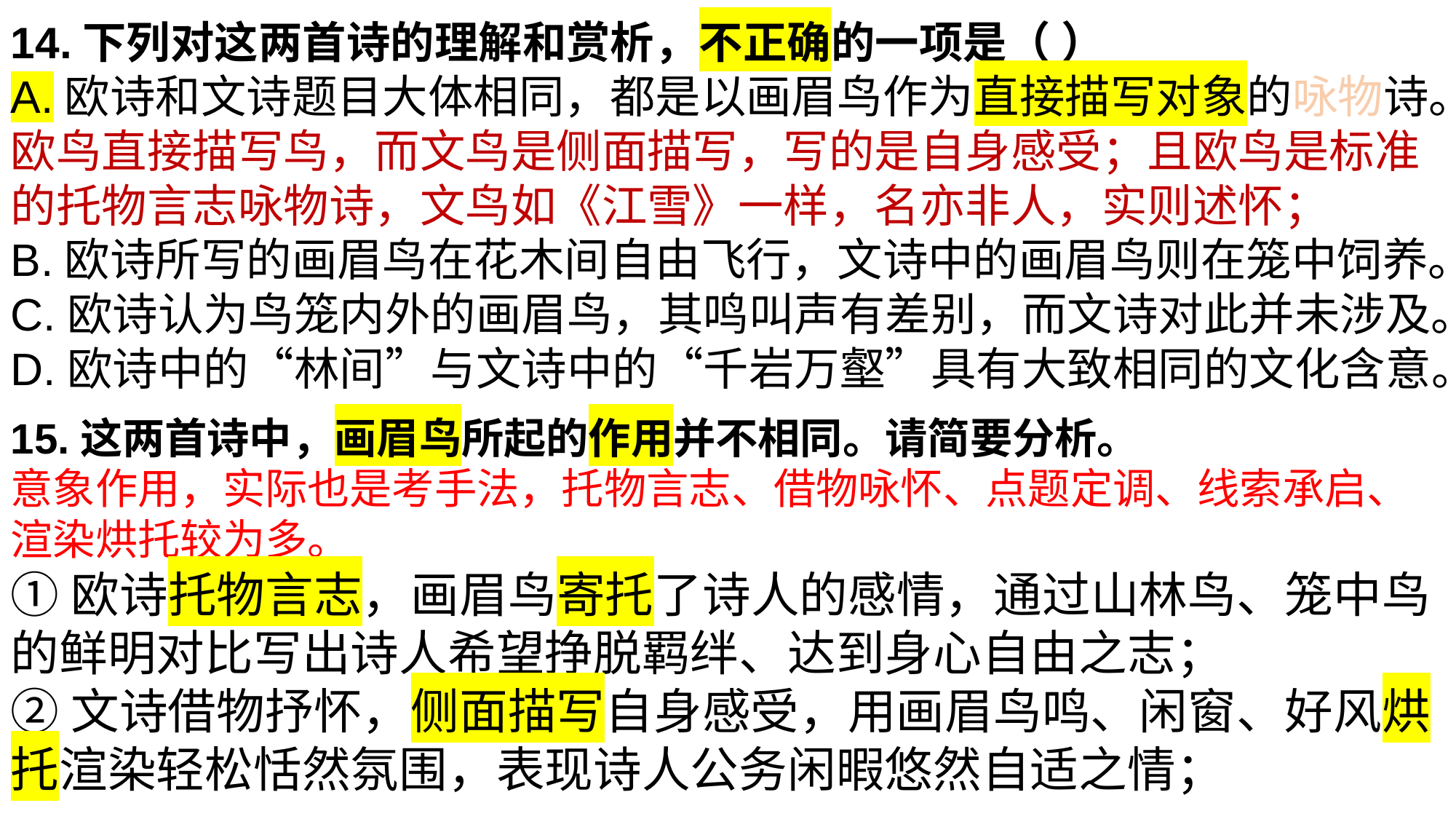

14.下列对这两首诗的理解和赏析，不正确的一项是（ ）
A.欧诗和文诗题目大体相同，都是以画眉鸟作为直接描写对象的咏物诗。
欧鸟直接描写鸟，而文鸟是侧面描写，写的是自身感受；且欧鸟是标准的托物言志咏物诗，文鸟如《江雪》一样，名亦非人，实则述怀；
B.欧诗所写的画眉鸟在花木间自由飞行，文诗中的画眉鸟则在笼中饲养。
C.欧诗认为鸟笼内外的画眉鸟，其鸣叫声有差别，而文诗对此并未涉及。
D.欧诗中的“林间”与文诗中的“千岩万壑”具有大致相同的文化含意。

15.这两首诗中，画眉鸟所起的作用并不相同。请简要分析。
意象作用，实际也是考手法，托物言志、借物咏怀、点题定调、线索承启、渲染烘托较为多。
①欧诗托物言志，画眉鸟寄托了诗人的感情，通过山林鸟、笼中鸟的鲜明对比写出诗人希望挣脱羁绊、达到身心自由之志；
②文诗借物抒怀，侧面描写自身感受，用画眉鸟鸣、闲窗、好风烘托渲染轻松恬然氛围，表现诗人公务闲暇悠然自适之情；